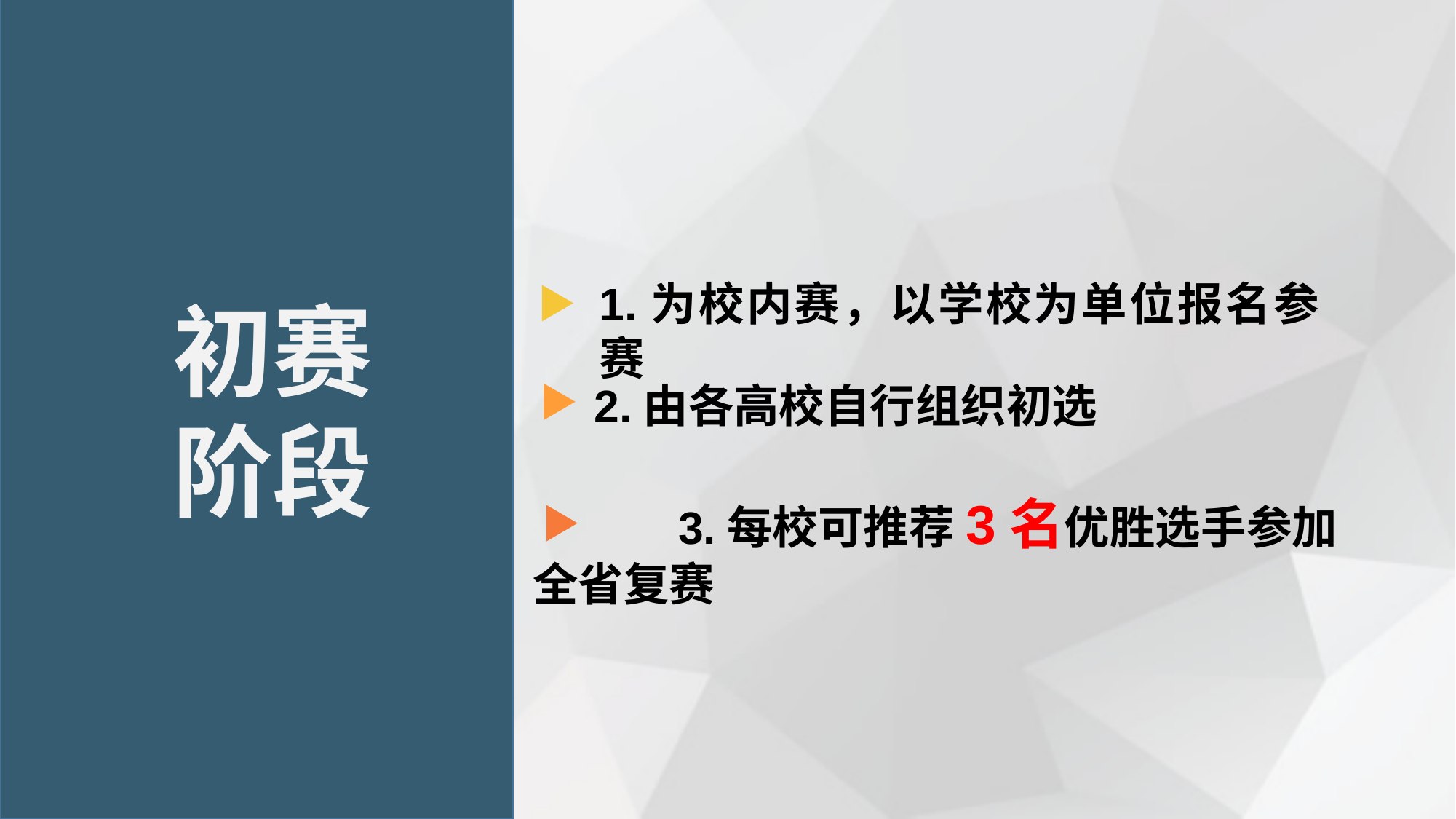

1.为校内赛，以学校为单位报名参赛
初赛
阶段

2.由各高校自行组织初选

3.每校可推荐3名优胜选手参加全省复赛